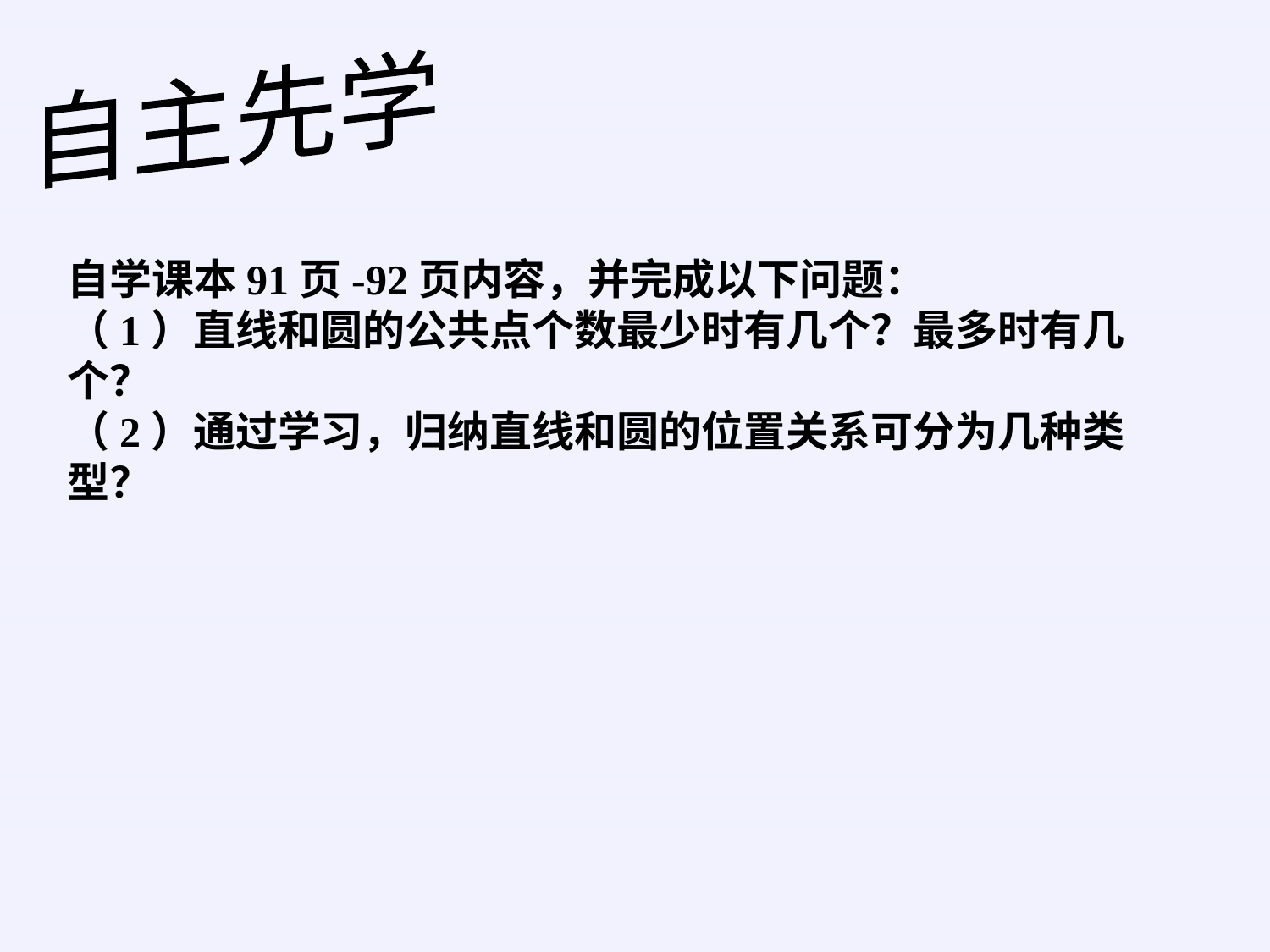

自主先学
自学课本91页-92页内容，并完成以下问题：
（1）直线和圆的公共点个数最少时有几个？最多时有几个？
（2）通过学习，归纳直线和圆的位置关系可分为几种类型？